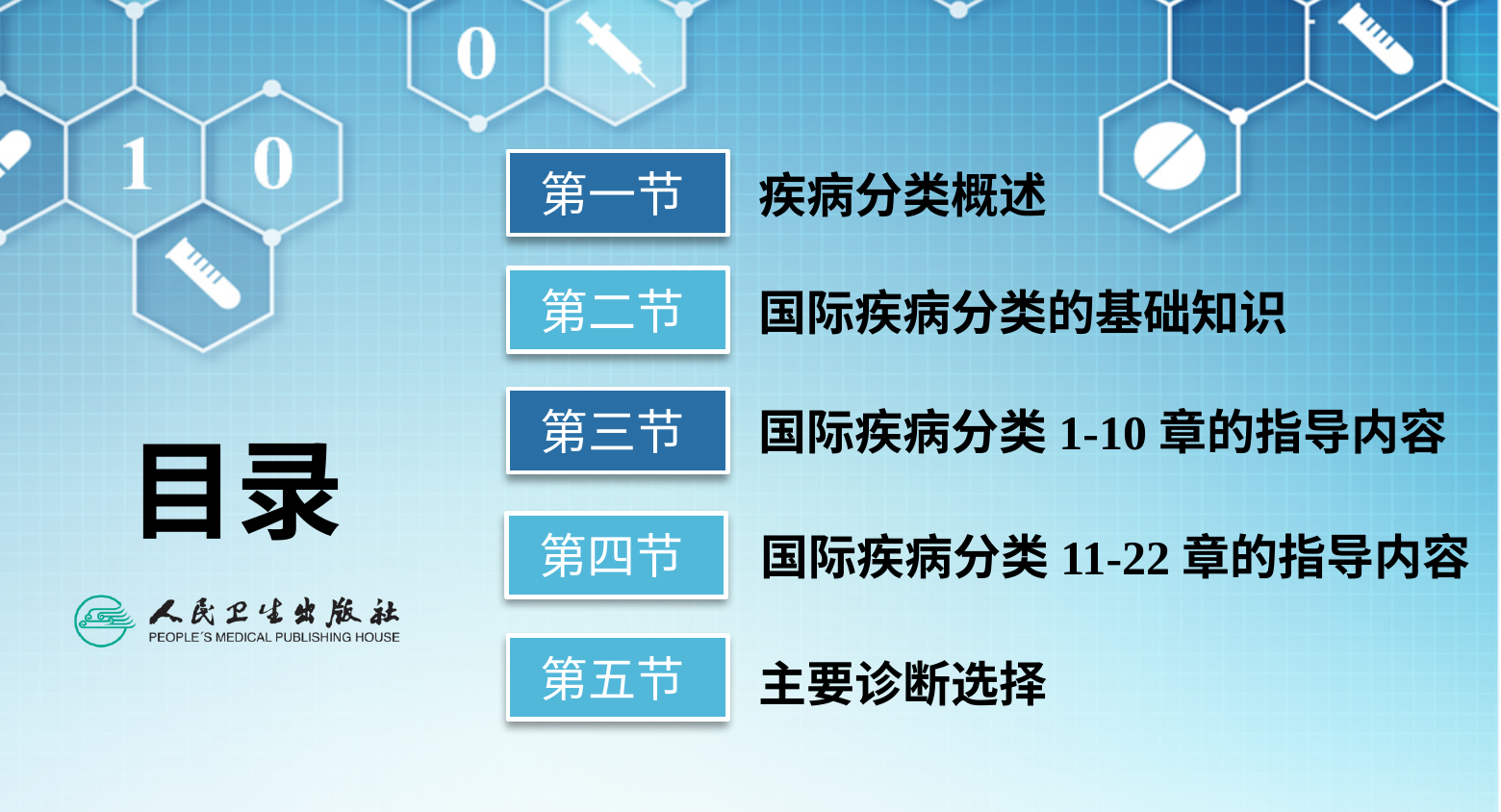

第一节
疾病分类概述
第二节
国际疾病分类的基础知识
第三节
国际疾病分类1-10章的指导内容
第四节
国际疾病分类11-22章的指导内容
第五节
主要诊断选择